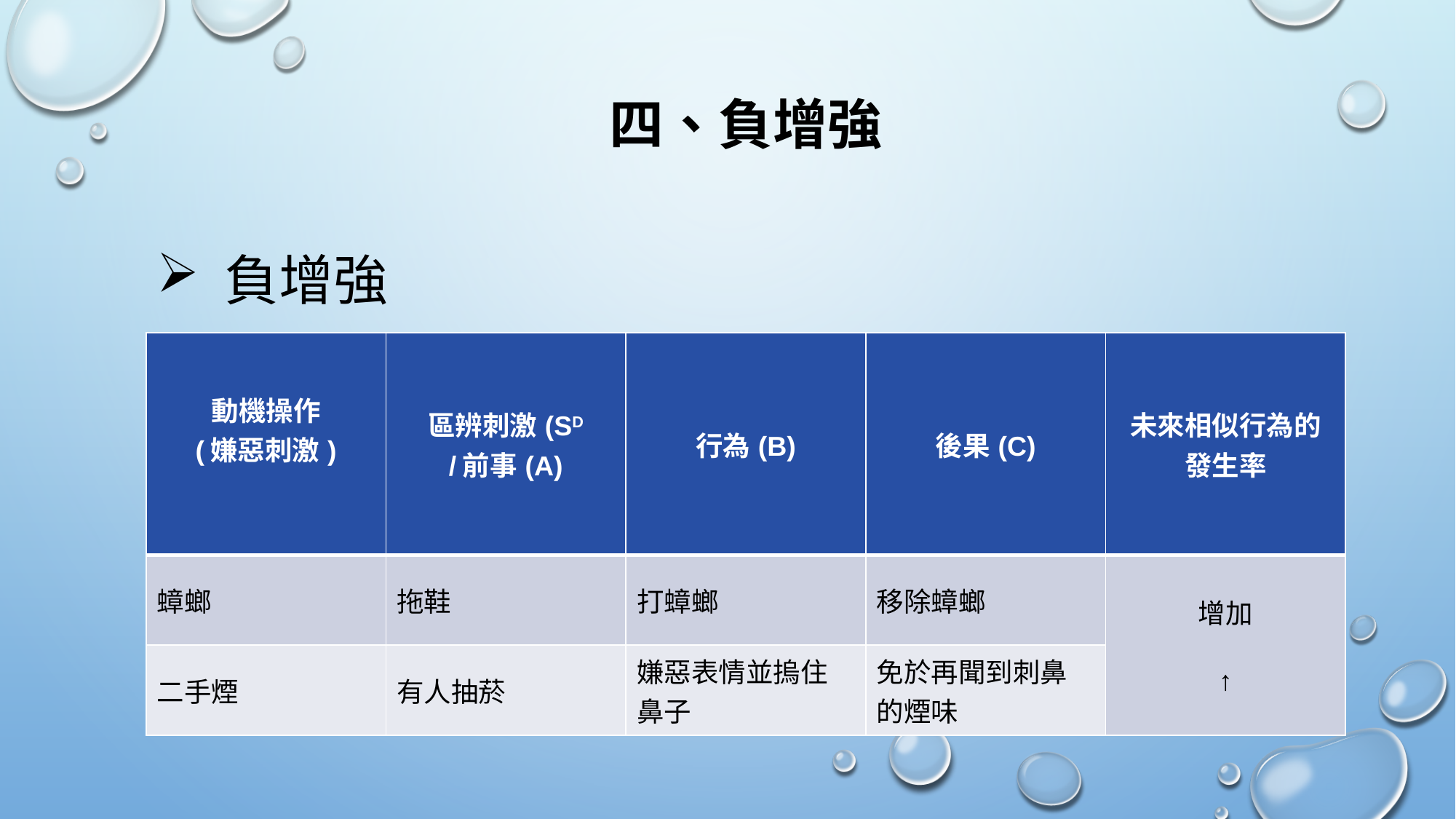

四、負增強
# 負增強
| 動機操作 (嫌惡刺激) | 區辨刺激(SD /前事(A) | 行為(B) | 後果(C) | 未來相似行為的發生率 |
| --- | --- | --- | --- | --- |
| 蟑螂 | 拖鞋 | 打蟑螂 | 移除蟑螂 | 增加 ↑ |
| 二手煙 | 有人抽菸 | 嫌惡表情並摀住鼻子 | 免於再聞到刺鼻的煙味 |  |